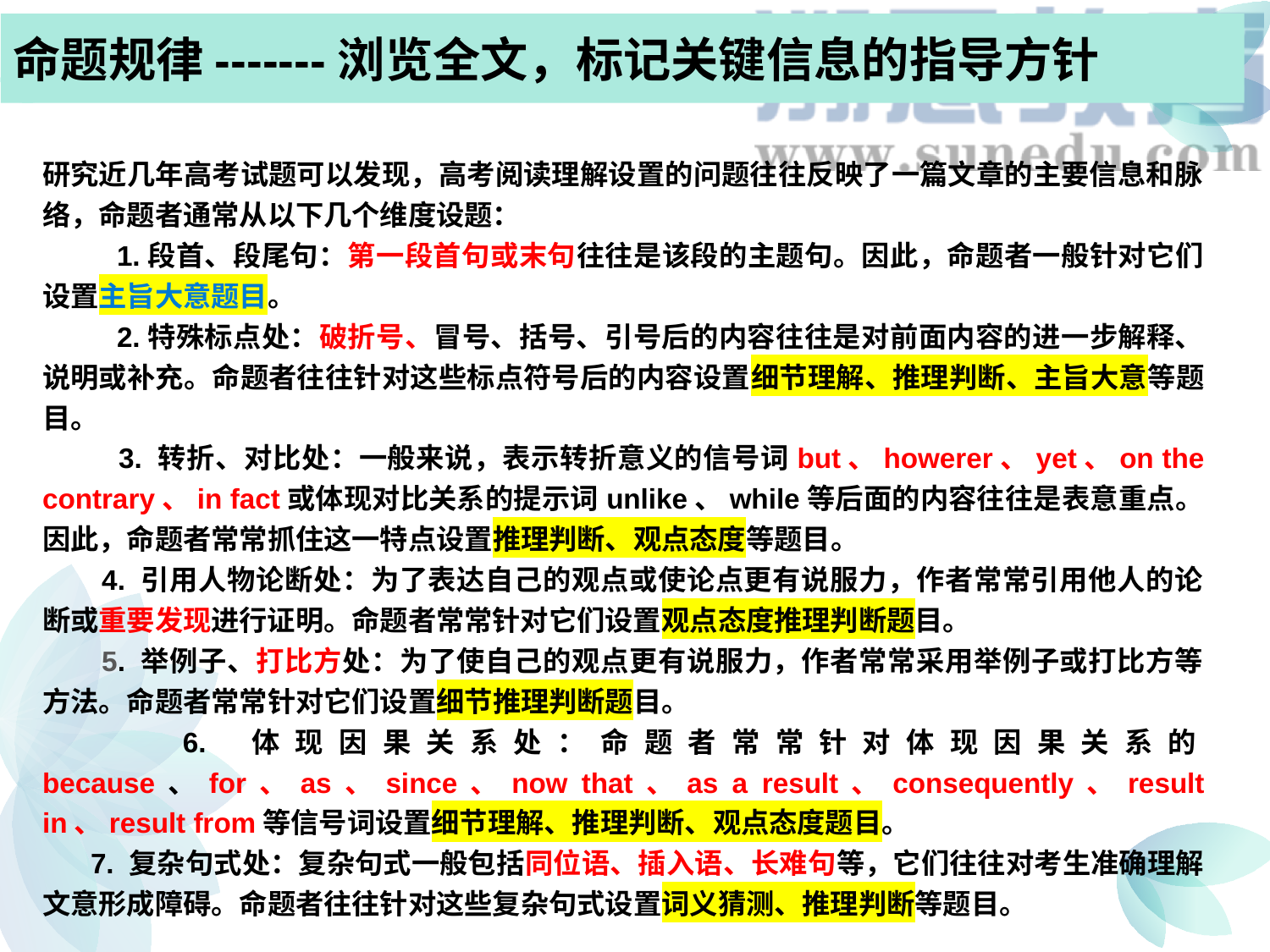

命题规律-------浏览全文，标记关键信息的指导方针

研究近几年高考试题可以发现，高考阅读理解设置的问题往往反映了一篇文章的主要信息和脉络，命题者通常从以下几个维度设题：
         1.段首、段尾句：第一段首句或末句往往是该段的主题句。因此，命题者一般针对它们设置主旨大意题目。
         2.特殊标点处：破折号、冒号、括号、引号后的内容往往是对前面内容的进一步解释、说明或补充。命题者往往针对这些标点符号后的内容设置细节理解、推理判断、主旨大意等题目。
         3. 转折、对比处：一般来说，表示转折意义的信号词but、howerer、yet、on the contrary、in fact或体现对比关系的提示词unlike、while等后面的内容往往是表意重点。因此，命题者常常抓住这一特点设置推理判断、观点态度等题目。
       4. 引用人物论断处：为了表达自己的观点或使论点更有说服力，作者常常引用他人的论断或重要发现进行证明。命题者常常针对它们设置观点态度推理判断题目。
       5. 举例子、打比方处：为了使自己的观点更有说服力，作者常常采用举例子或打比方等方法。命题者常常针对它们设置细节推理判断题目。
      6. 体现因果关系处：命题者常常针对体现因果关系的because、for、as、since、now that、as a result、consequently、result in、result from等信号词设置细节理解、推理判断、观点态度题目。
      7. 复杂句式处：复杂句式一般包括同位语、插入语、长难句等，它们往往对考生准确理解文意形成障碍。命题者往往针对这些复杂句式设置词义猜测、推理判断等题目。